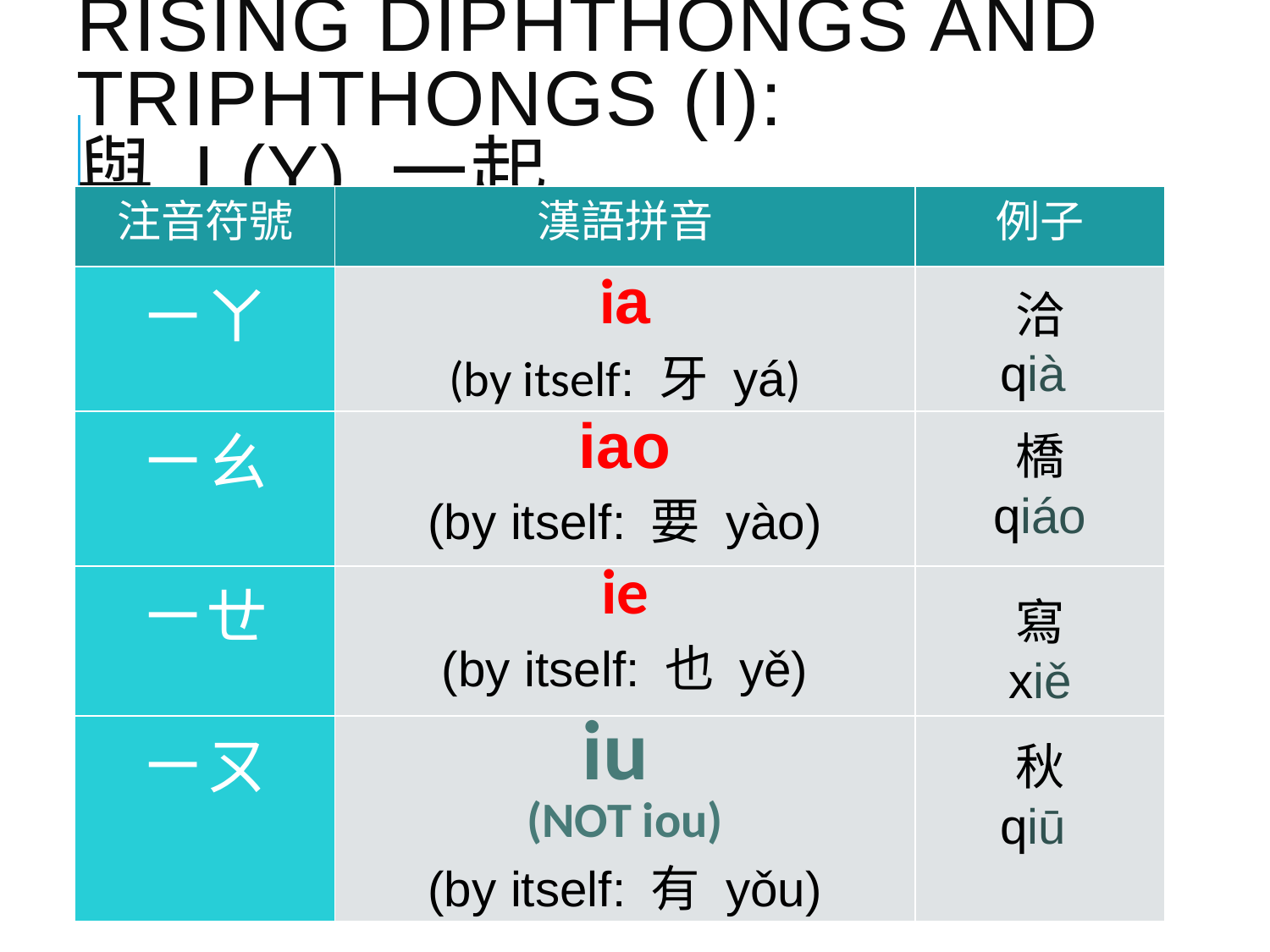

# Rising Diphthongs and Triphthongs (I): 與 i (y) 一起
| 注音符號 | 漢語拼音 | 例子 |
| --- | --- | --- |
| ㄧㄚ | ia (by itself: 牙 yá) | 洽 qià |
| ㄧㄠ | iao (by itself: 要 yào) | 橋 qiáo |
| ㄧㄝ | ie (by itself: 也 yě) | 寫 xiě |
| --- | --- | --- |
| ㄧㄡ | iu (NOT iou) (by itself: 有 yǒu) | 秋 qiū |
| --- | --- | --- |